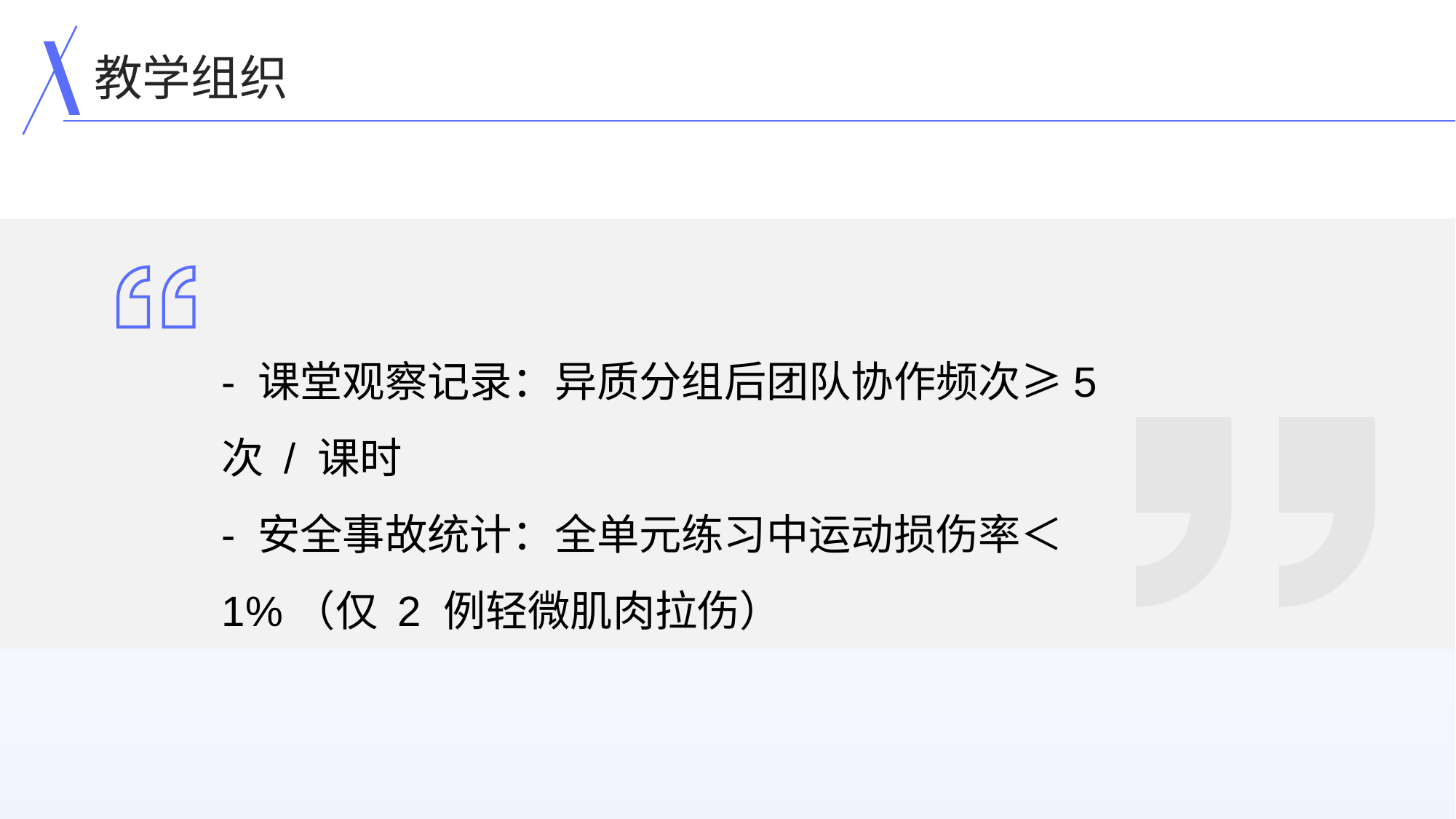

教学组织

- 课堂观察记录：异质分组后团队协作频次≥5 次 / 课时
- 安全事故统计：全单元练习中运动损伤率＜1%（仅 2 例轻微肌肉拉伤）